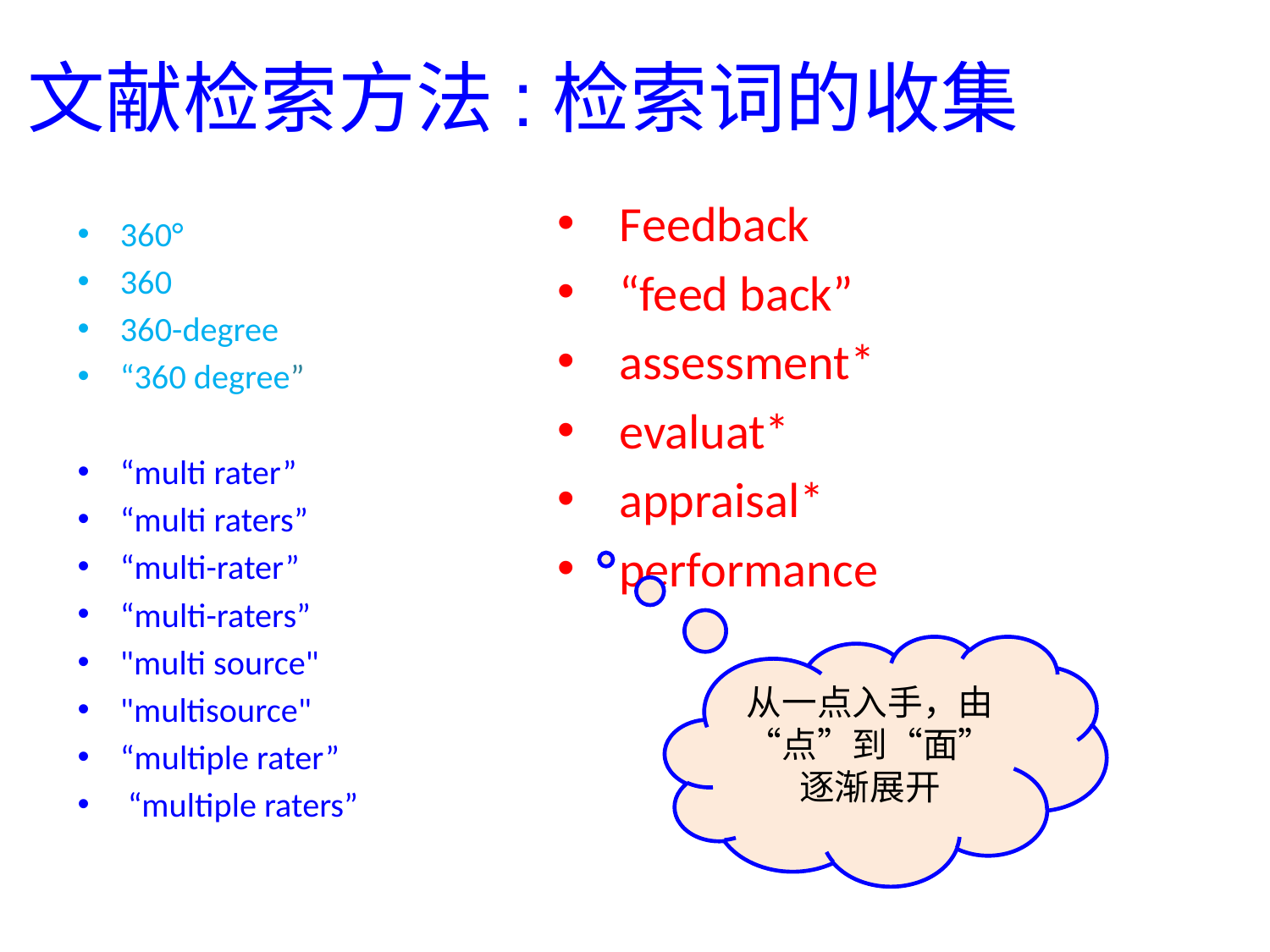

# 文献检索方法:检索词的收集
Feedback
“feed back”
assessment*
evaluat*
appraisal*
performance

360°
360
360-degree
“360 degree”

“multi rater”
“multi raters”
“multi-rater”
“multi-raters”
"multi source"
"multisource"
“multiple rater”
 “multiple raters”

从一点入手，由“点”到“面”逐渐展开